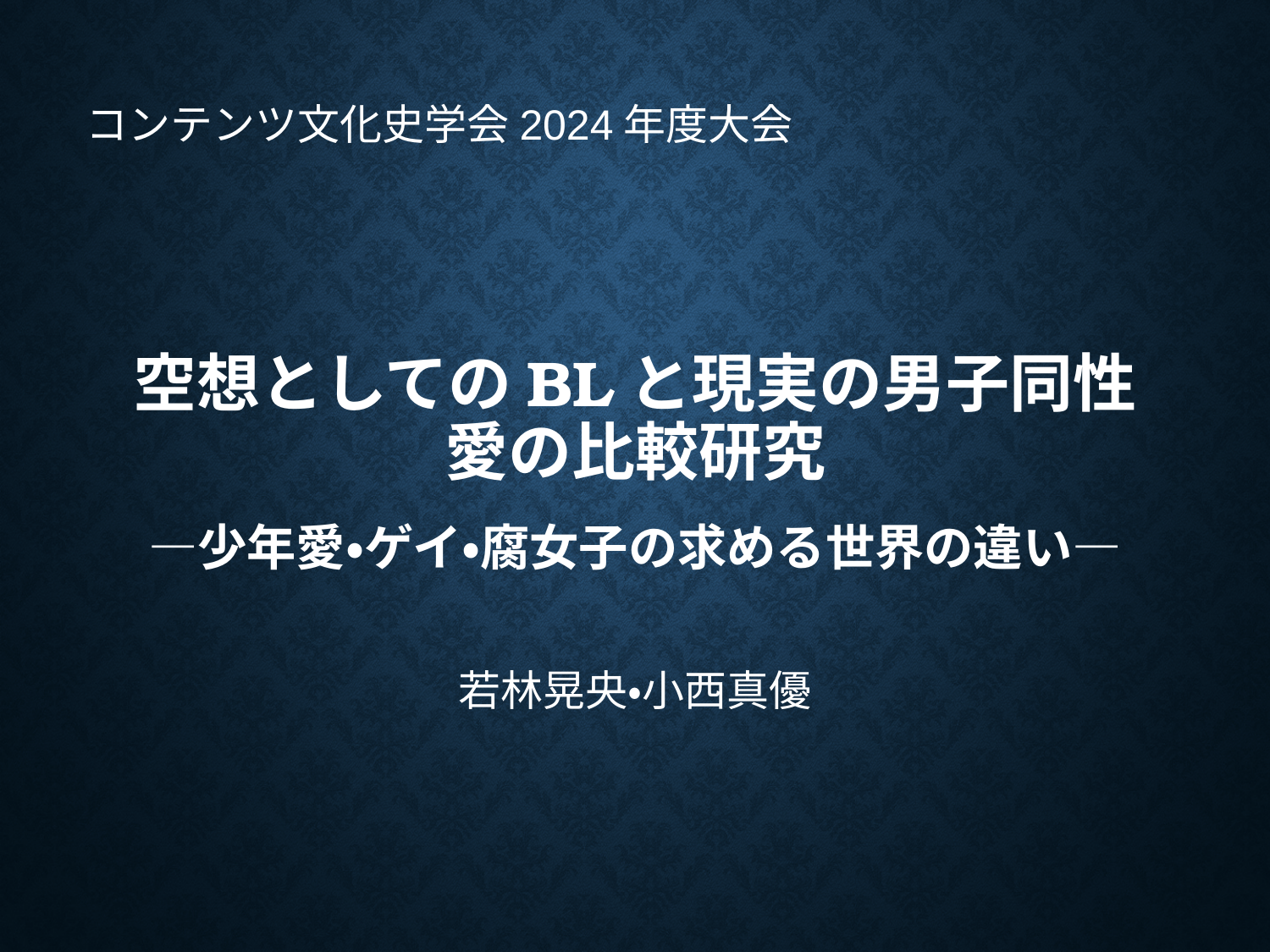

コンテンツ文化史学会2024年度大会
# 空想としてのBLと現実の男子同性愛の比較研究 　 ―少年愛・ゲイ・腐女子の求める世界の違い―

若林晃央・小西真優